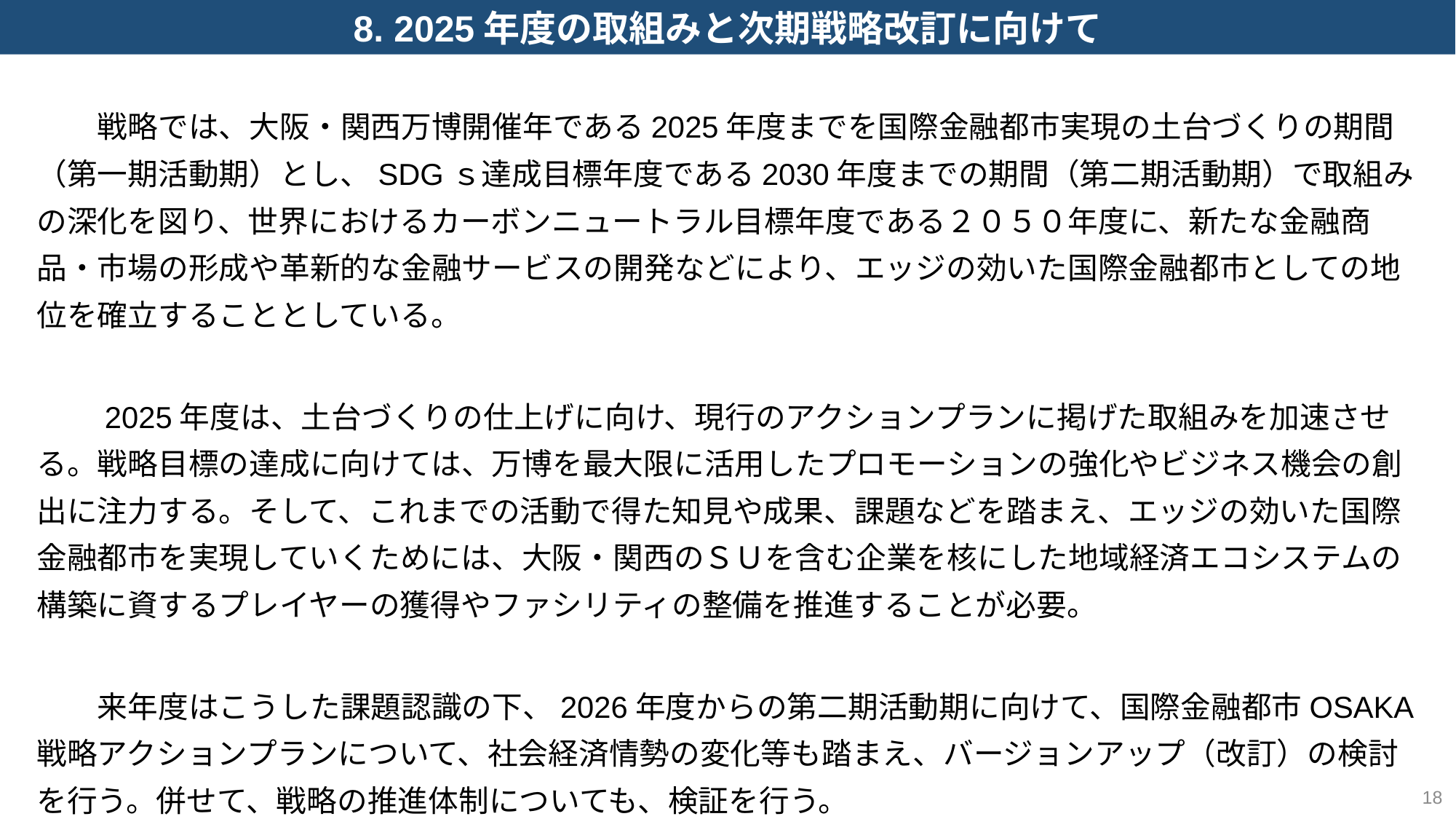

8. 2025年度の取組みと次期戦略改訂に向けて
　　戦略では、大阪・関西万博開催年である2025年度までを国際金融都市実現の土台づくりの期間（第一期活動期）とし、SDGｓ達成目標年度である2030年度までの期間（第二期活動期）で取組みの深化を図り、世界におけるカーボンニュートラル目標年度である２０５０年度に、新たな金融商品・市場の形成や革新的な金融サービスの開発などにより、エッジの効いた国際金融都市としての地位を確立することとしている。

　　2025年度は、土台づくりの仕上げに向け、現行のアクションプランに掲げた取組みを加速させる。戦略目標の達成に向けては、万博を最大限に活用したプロモーションの強化やビジネス機会の創出に注力する。そして、これまでの活動で得た知見や成果、課題などを踏まえ、エッジの効いた国際金融都市を実現していくためには、大阪・関西のＳＵを含む企業を核にした地域経済エコシステムの構築に資するプレイヤーの獲得やファシリティの整備を推進することが必要。

　　来年度はこうした課題認識の下、2026年度からの第二期活動期に向けて、国際金融都市OSAKA戦略アクションプランについて、社会経済情勢の変化等も踏まえ、バージョンアップ（改訂）の検討を行う。併せて、戦略の推進体制についても、検証を行う。
18